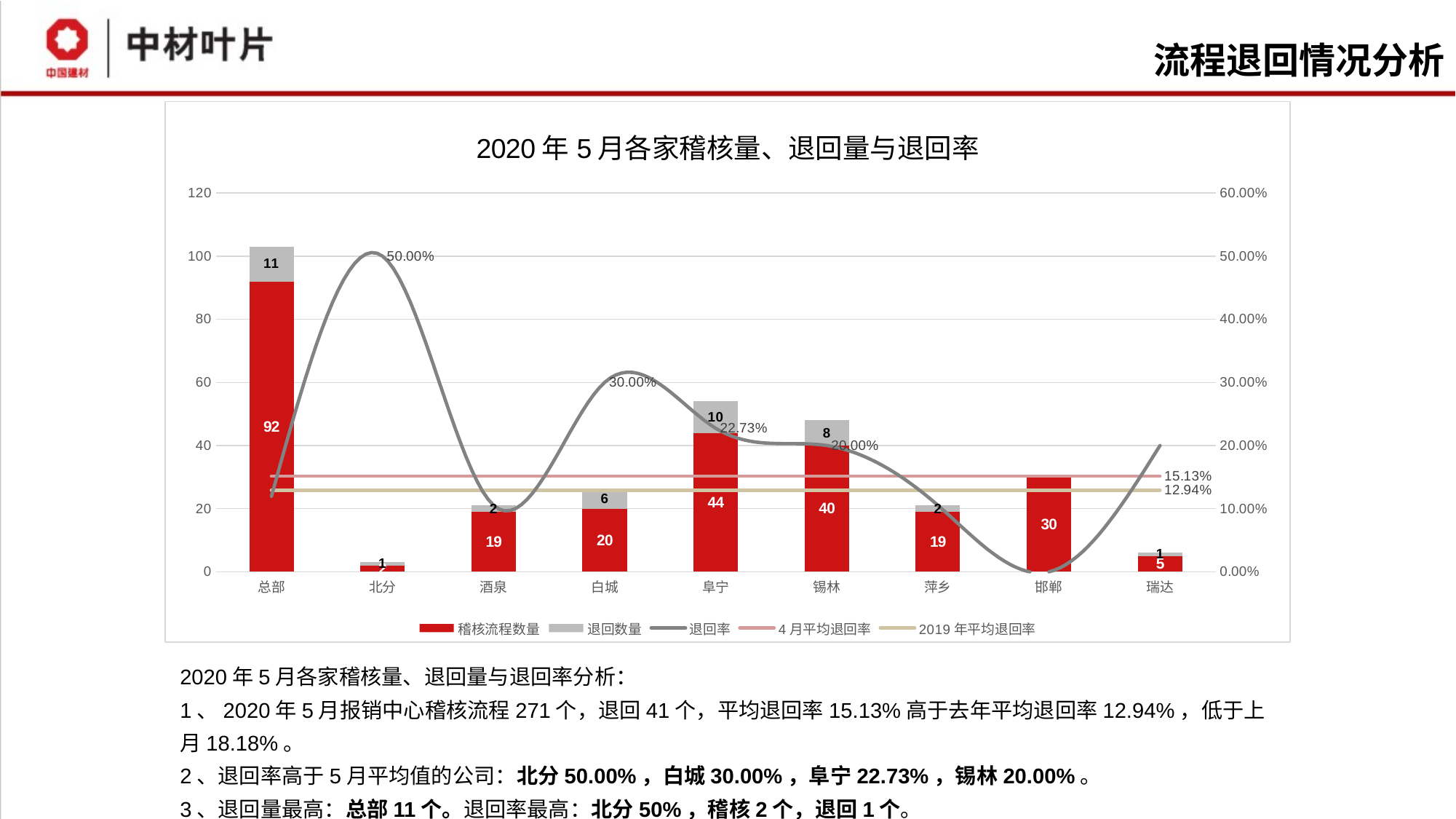

流程退回情况分析

### Chart: 2020年5月各家稽核量、退回量与退回率

| Category | 稽核流程数量 | 退回数量 | 退回率 | 4月平均退回率 | 2019年平均退回率 |
|---|---|---|---|---|---|
| 总部 | 92.0 | 11.0 | 0.119565217391304 | 0.1513 | 0.1294 |
| 北分 | 2.0 | 1.0 | 0.5 | 0.1513 | 0.1294 |
| 酒泉 | 19.0 | 2.0 | 0.105263157894737 | 0.1513 | 0.1294 |
| 白城 | 20.0 | 6.0 | 0.3 | 0.1513 | 0.1294 |
| 阜宁 | 44.0 | 10.0 | 0.227272727272727 | 0.1513 | 0.1294 |
| 锡林 | 40.0 | 8.0 | 0.2 | 0.1513 | 0.1294 |
| 萍乡 | 19.0 | 2.0 | 0.105263157894737 | 0.1513 | 0.1294 |
| 邯郸 | 30.0 | 0.0 | 0.0 | 0.1513 | 0.1294 |
| 瑞达 | 5.0 | 1.0 | 0.2 | 0.1513 | 0.1294 |
2020年5月各家稽核量、退回量与退回率分析：
1、2020年5月报销中心稽核流程271个，退回41个，平均退回率15.13%高于去年平均退回率12.94%，低于上月18.18%。
2、退回率高于5月平均值的公司：北分50.00%，白城30.00%，阜宁22.73%，锡林20.00%。
3、退回量最高：总部11个。退回率最高：北分50%，稽核2个，退回1个。